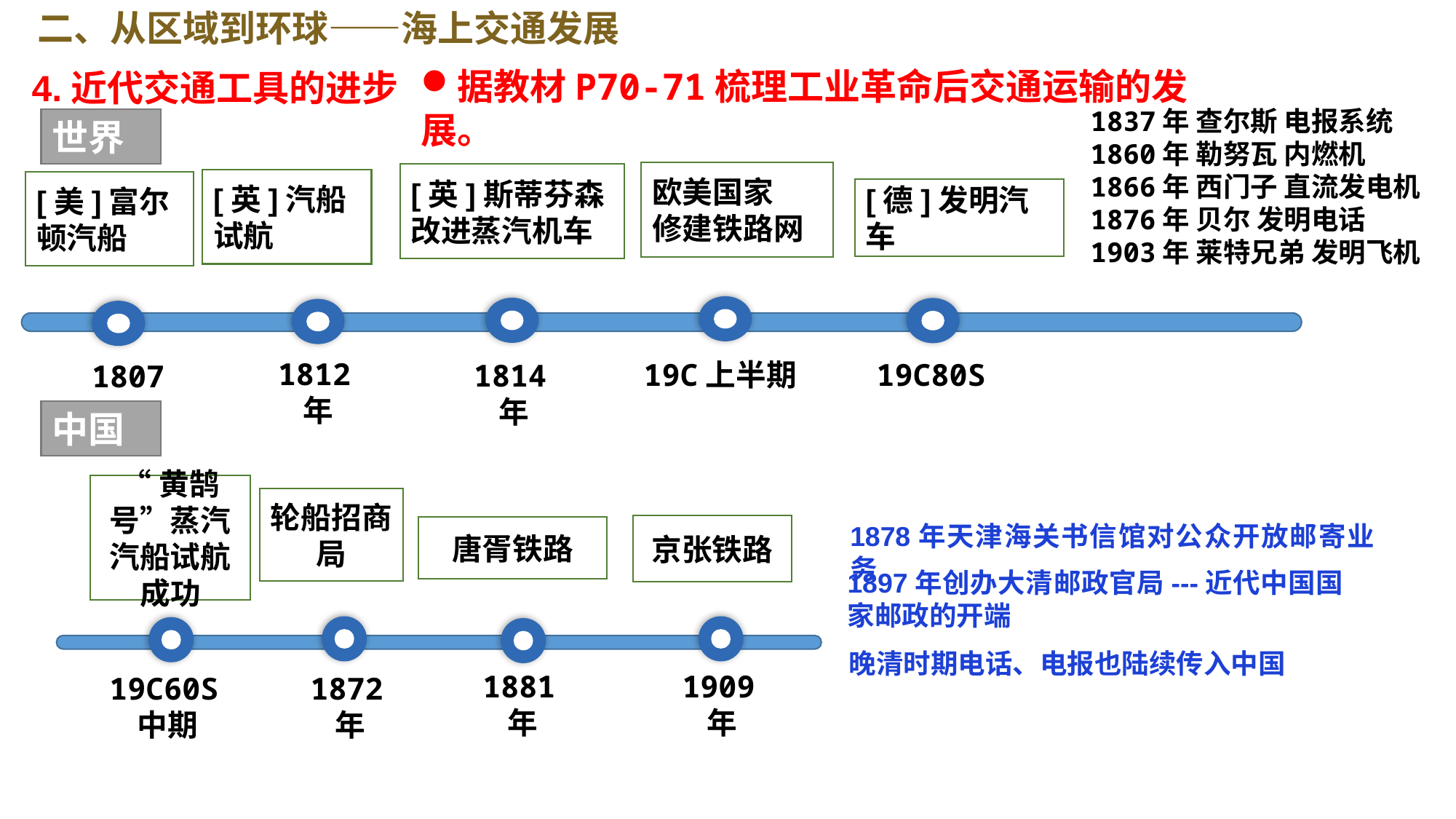

二、从区域到环球——海上交通发展
据教材P70-71梳理工业革命后交通运输的发展。
4.近代交通工具的进步
1837年 查尔斯 电报系统
1860年 勒努瓦 内燃机
1866年 西门子 直流发电机
1876年 贝尔 发明电话
1903年 莱特兄弟 发明飞机
世界
欧美国家
修建铁路网
[英]斯蒂芬森改进蒸汽机车
[英]汽船试航
[美]富尔顿汽船
[德]发明汽车

1812年
19C上半期
19C80S
1814年
1807
中国
“黄鹄号”蒸汽汽船试航成功
轮船招商局
1878年天津海关书信馆对公众开放邮寄业务
京张铁路
唐胥铁路
1897年创办大清邮政官局---近代中国国家邮政的开端

1881年
1909年
1872年
19C60S中期
晚清时期电话、电报也陆续传入中国